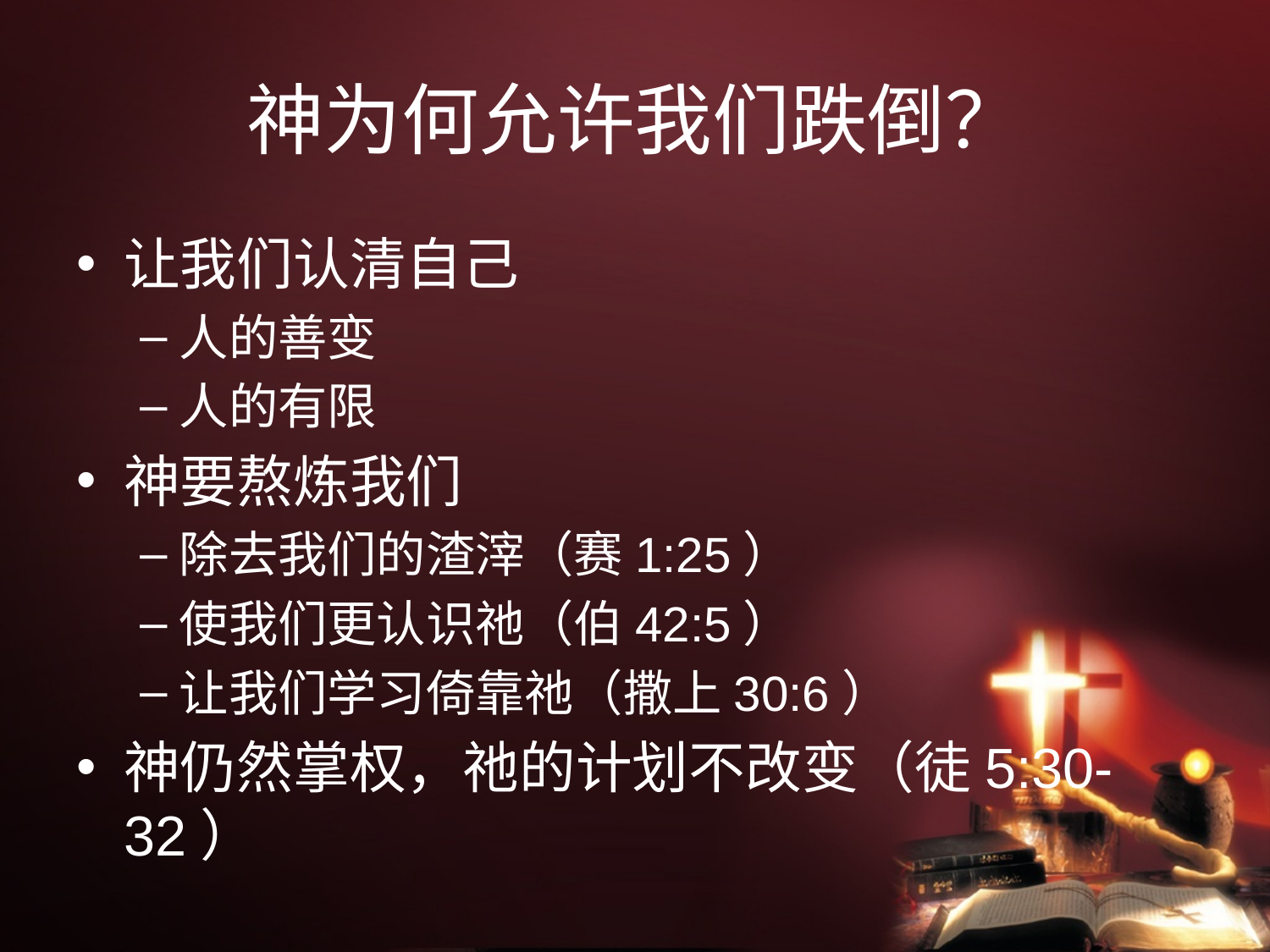

# 神为何允许我们跌倒？
让我们认清自己
人的善变
人的有限
神要熬炼我们
除去我们的渣滓（赛1:25）
使我们更认识祂（伯42:5）
让我们学习倚靠祂（撒上30:6）
神仍然掌权，祂的计划不改变（徒5:30-32）